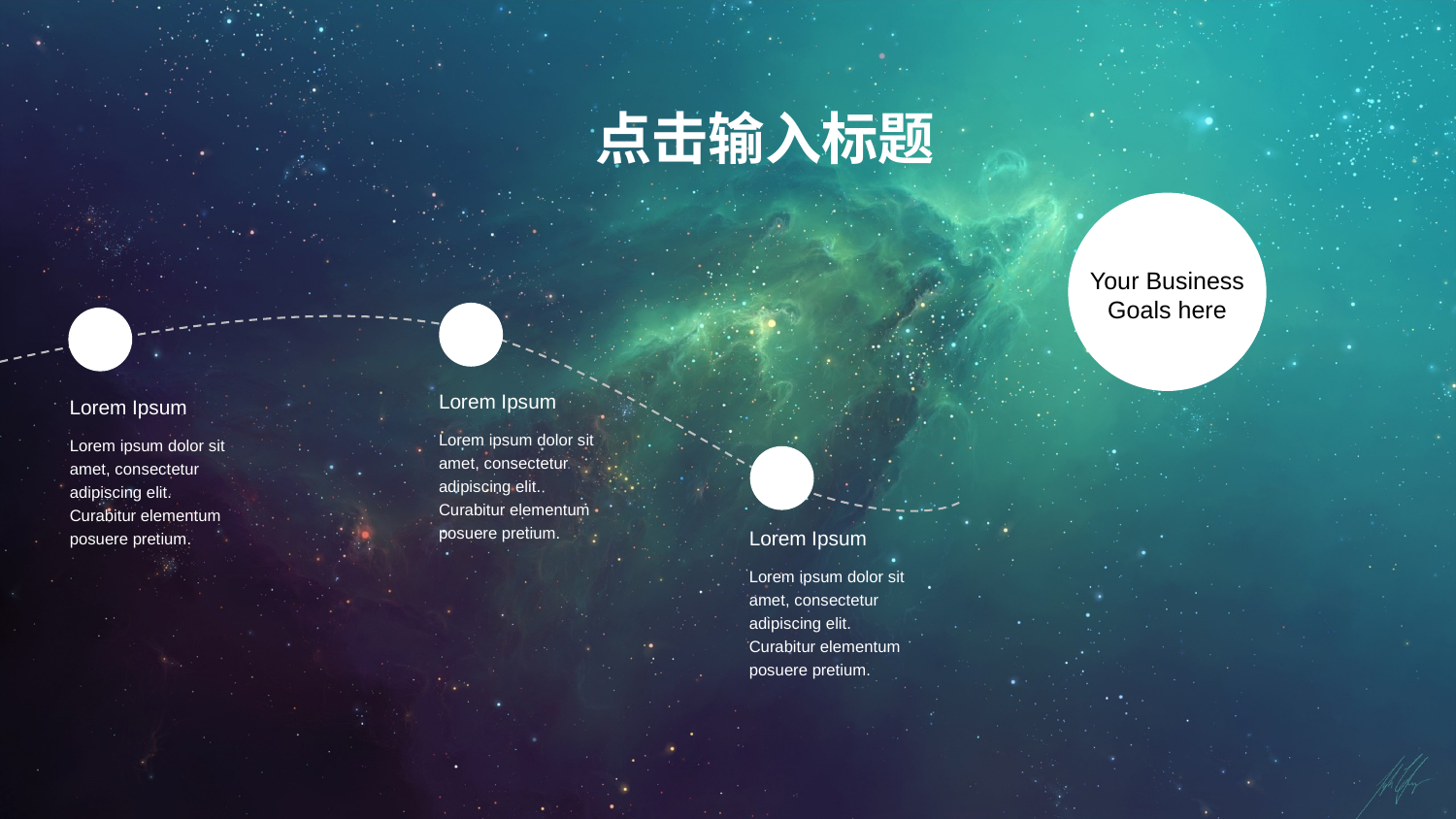

点击输入标题

Your Business Goals here

Lorem Ipsum
Lorem Ipsum
Lorem ipsum dolor sit amet, consectetur adipiscing elit. Curabitur elementum posuere pretium.
Lorem ipsum dolor sit amet, consectetur adipiscing elit. Curabitur elementum posuere pretium.

Lorem Ipsum
Lorem ipsum dolor sit amet, consectetur adipiscing elit. Curabitur elementum posuere pretium.